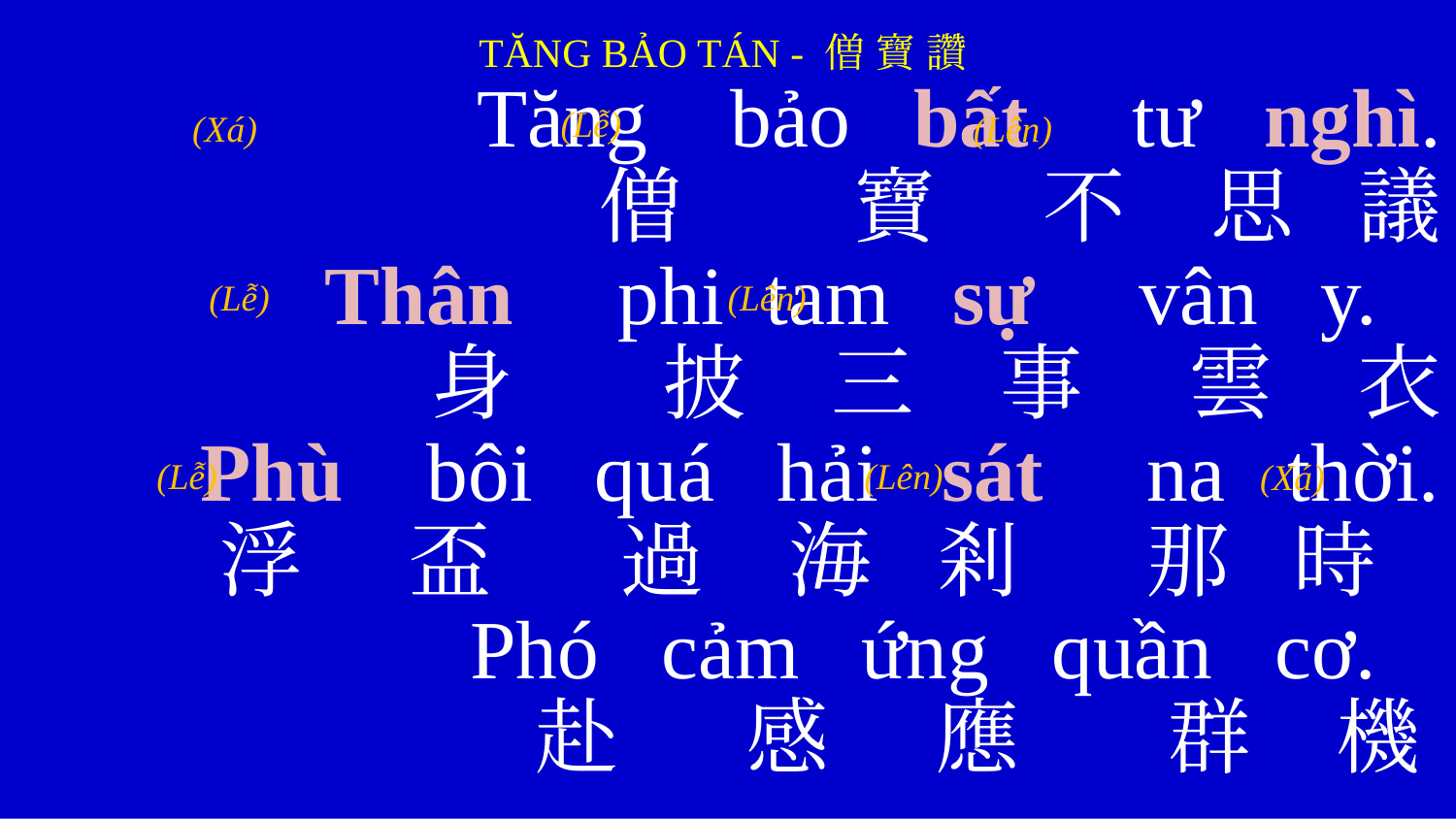

TĂNG BẢO TÁN - 僧 寶 讚
Tăng    bảo   bất     tư   nghì.
僧        寶     不    思   議
Thân     phi  tam   sự     vân   y.
身       披    三    事     雲    衣
Phù    bôi   quá   hải   sát     na   thời.
浮     盃      過    海   剎      那   時
Phó   cảm   ứng   quần   cơ.
赴      感     應       群    機
(Lễ)
 (Xá)
(Lên)
(Lễ)
(Lên)
(Lên)
(Lễ)
 (Xá)